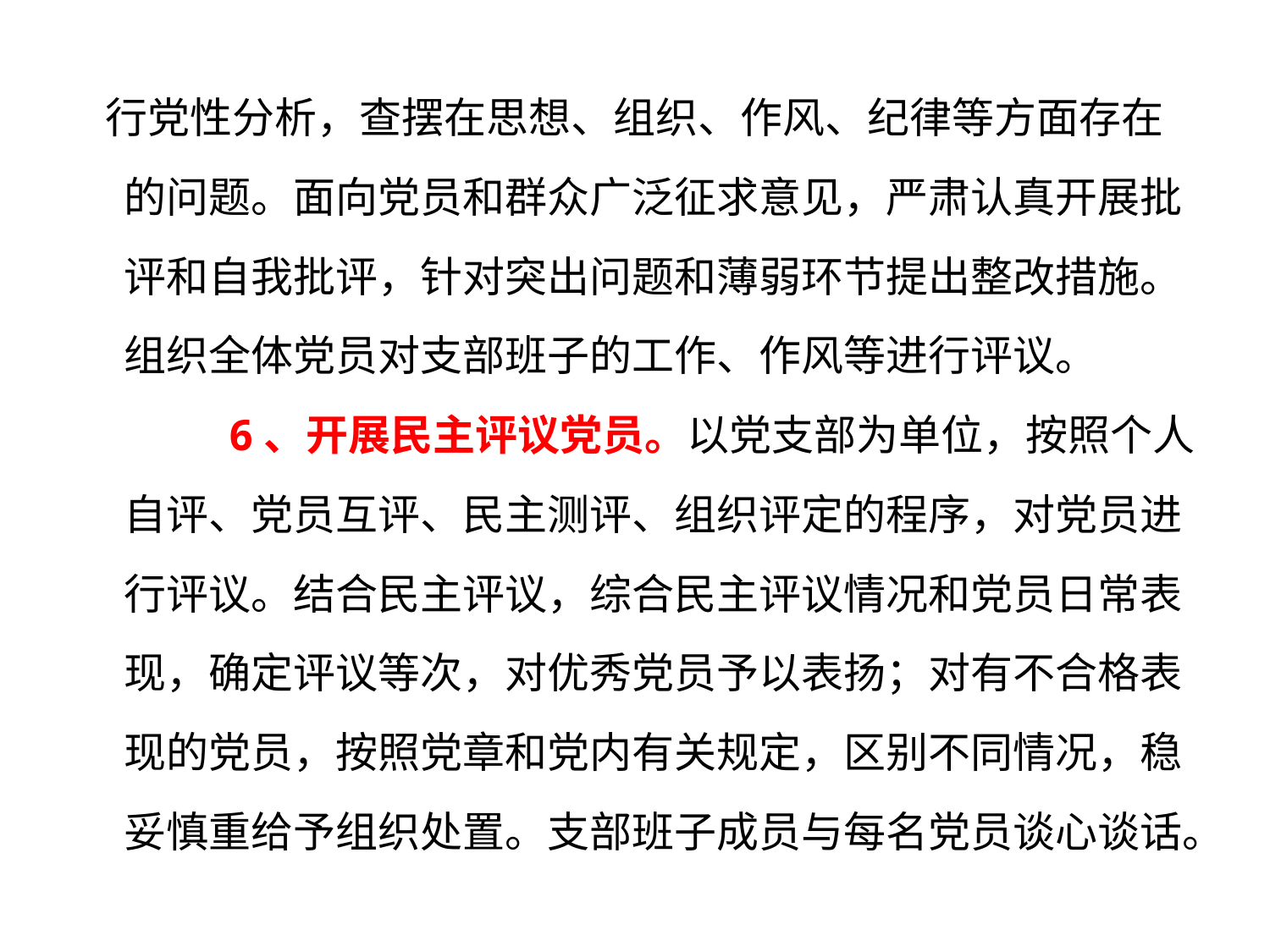

行党性分析，查摆在思想、组织、作风、纪律等方面存在的问题。面向党员和群众广泛征求意见，严肃认真开展批评和自我批评，针对突出问题和薄弱环节提出整改措施。组织全体党员对支部班子的工作、作风等进行评议。
      6、开展民主评议党员。以党支部为单位，按照个人自评、党员互评、民主测评、组织评定的程序，对党员进行评议。结合民主评议，综合民主评议情况和党员日常表现，确定评议等次，对优秀党员予以表扬；对有不合格表现的党员，按照党章和党内有关规定，区别不同情况，稳妥慎重给予组织处置。支部班子成员与每名党员谈心谈话。